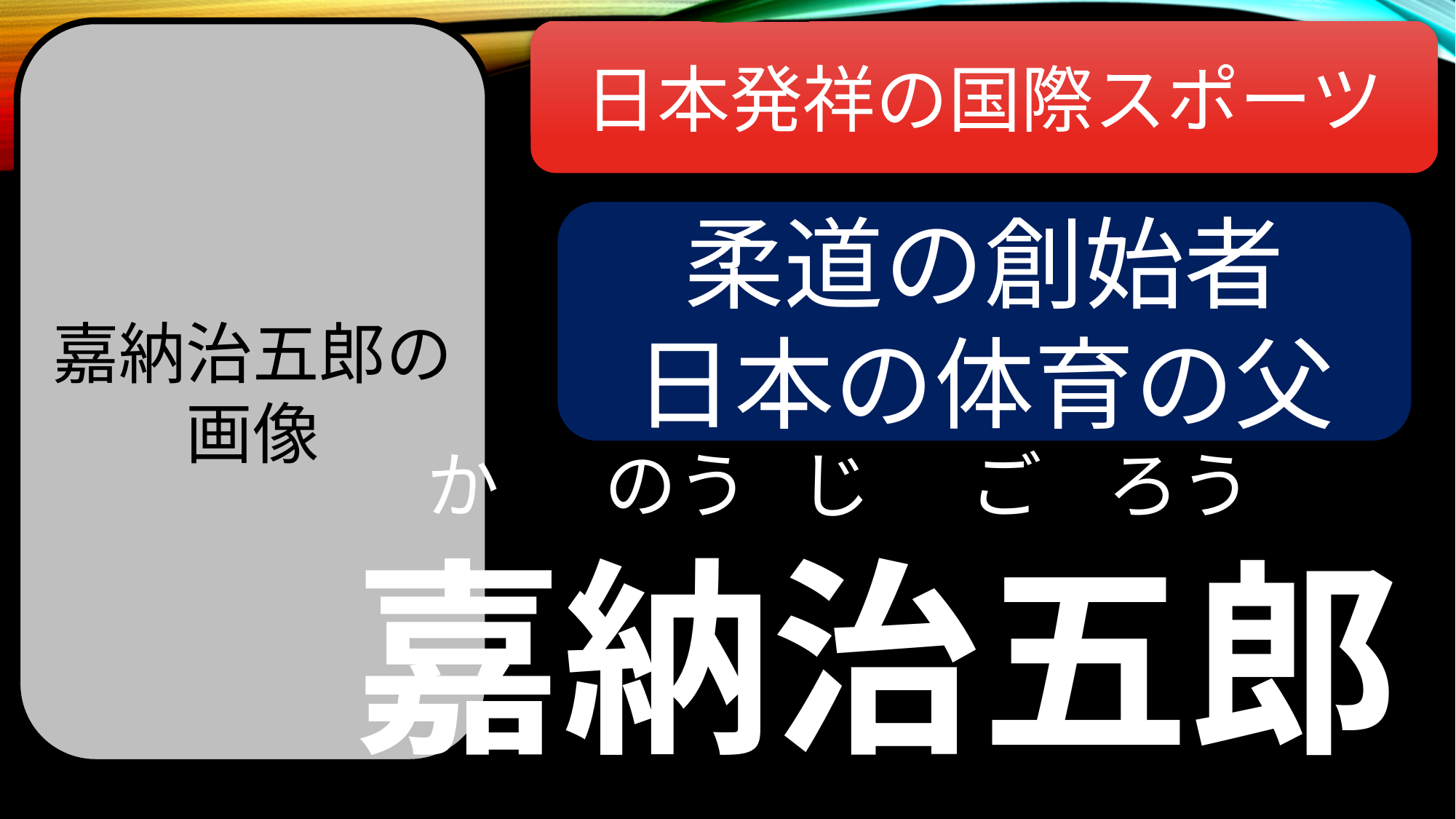

嘉納治五郎の画像
日本発祥の国際スポーツ
柔道の創始者
日本の体育の父
　か　  のう   じ      ご    ろう
嘉納治五郎